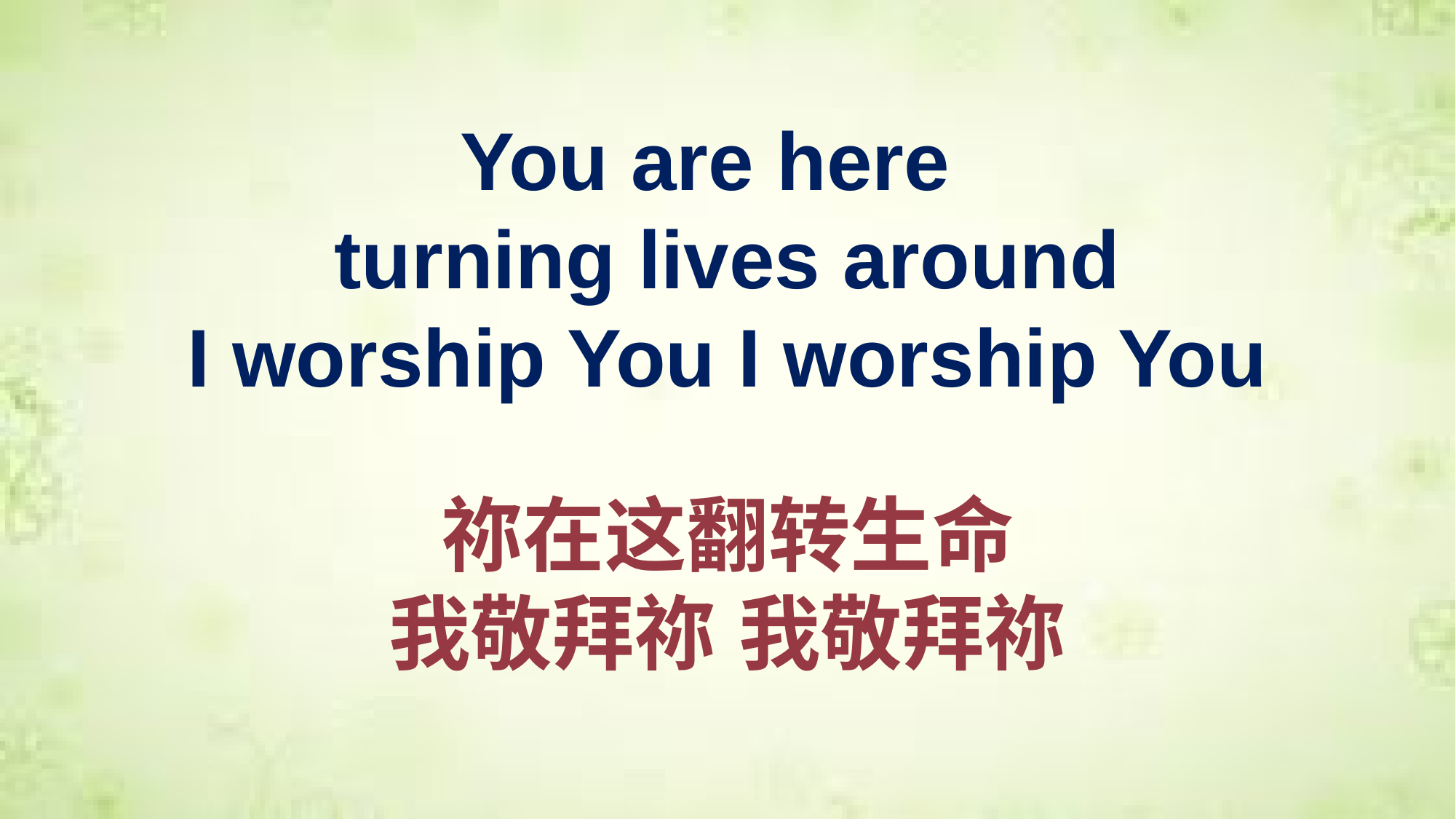

You are here
turning lives around
I worship You I worship You

祢在这翻转生命
我敬拜祢 我敬拜祢